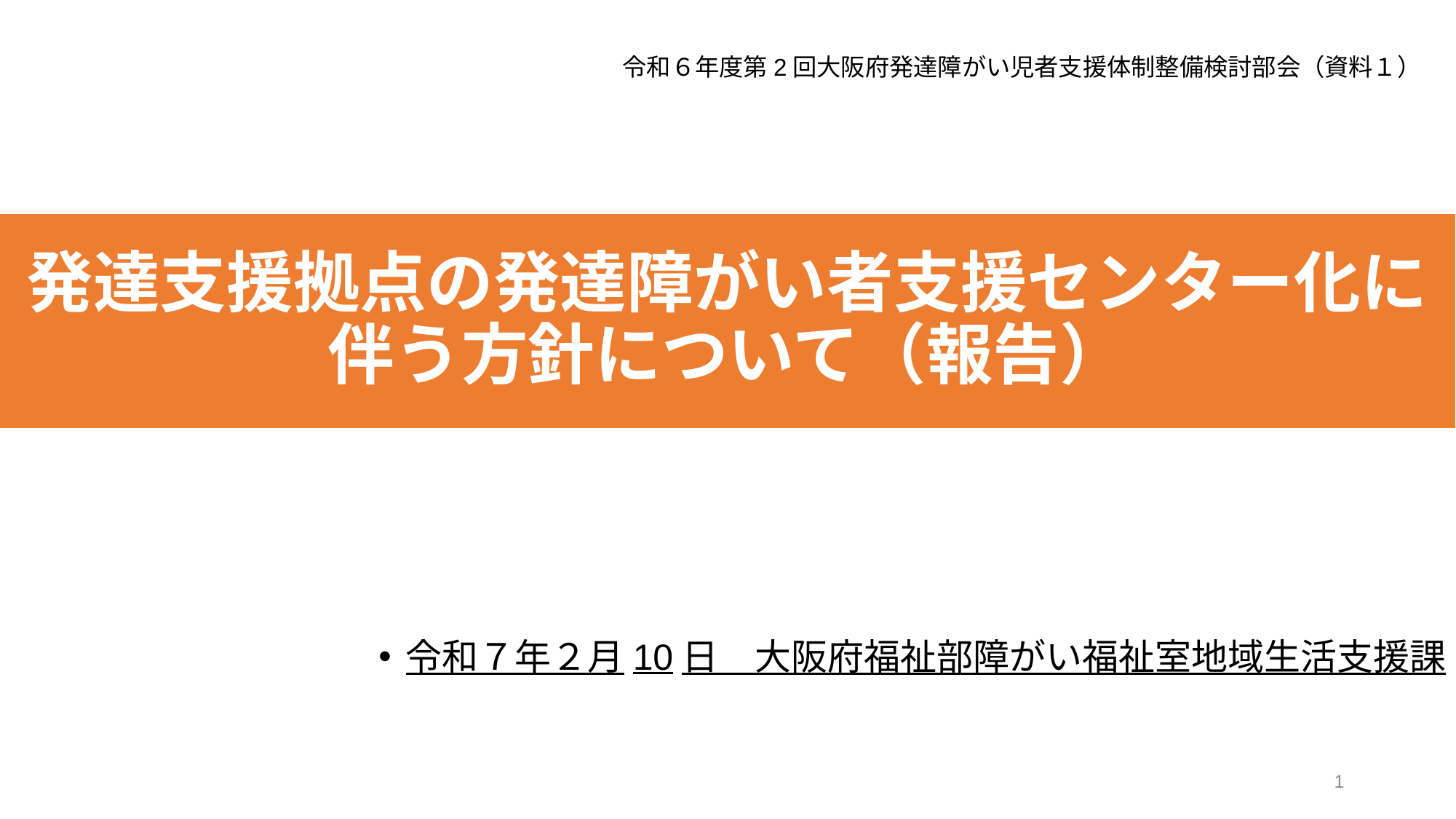

令和６年度第2回大阪府発達障がい児者支援体制整備検討部会（資料１）
発達支援拠点の発達障がい者支援センター化に伴う方針について（報告）
令和７年２月10日　大阪府福祉部障がい福祉室地域生活支援課
1